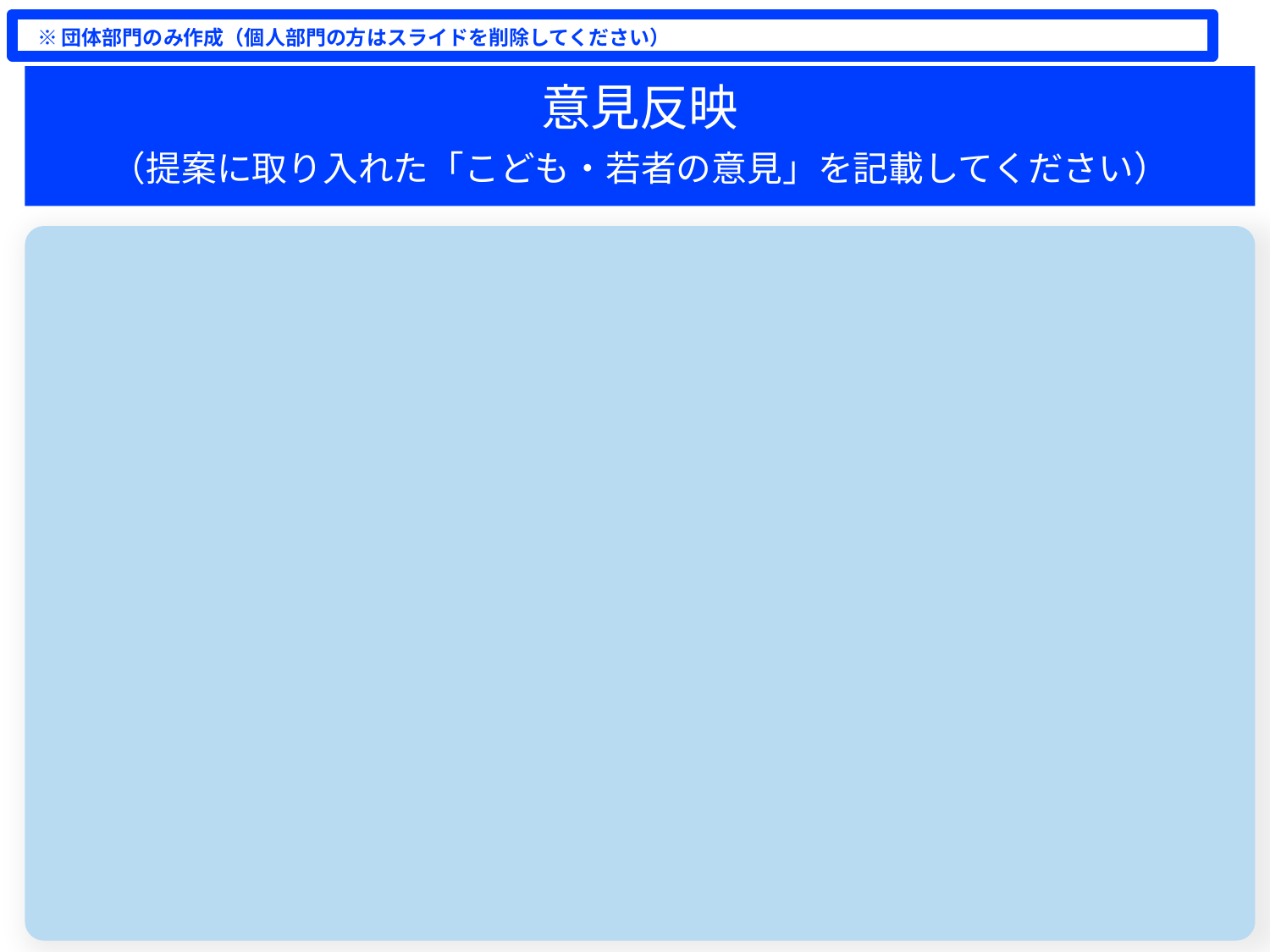

# ※団体部門のみ作成（個人部門の方はスライドを削除してください）
意見反映
（提案に取り入れた「こども・若者の意見」を記載してください）